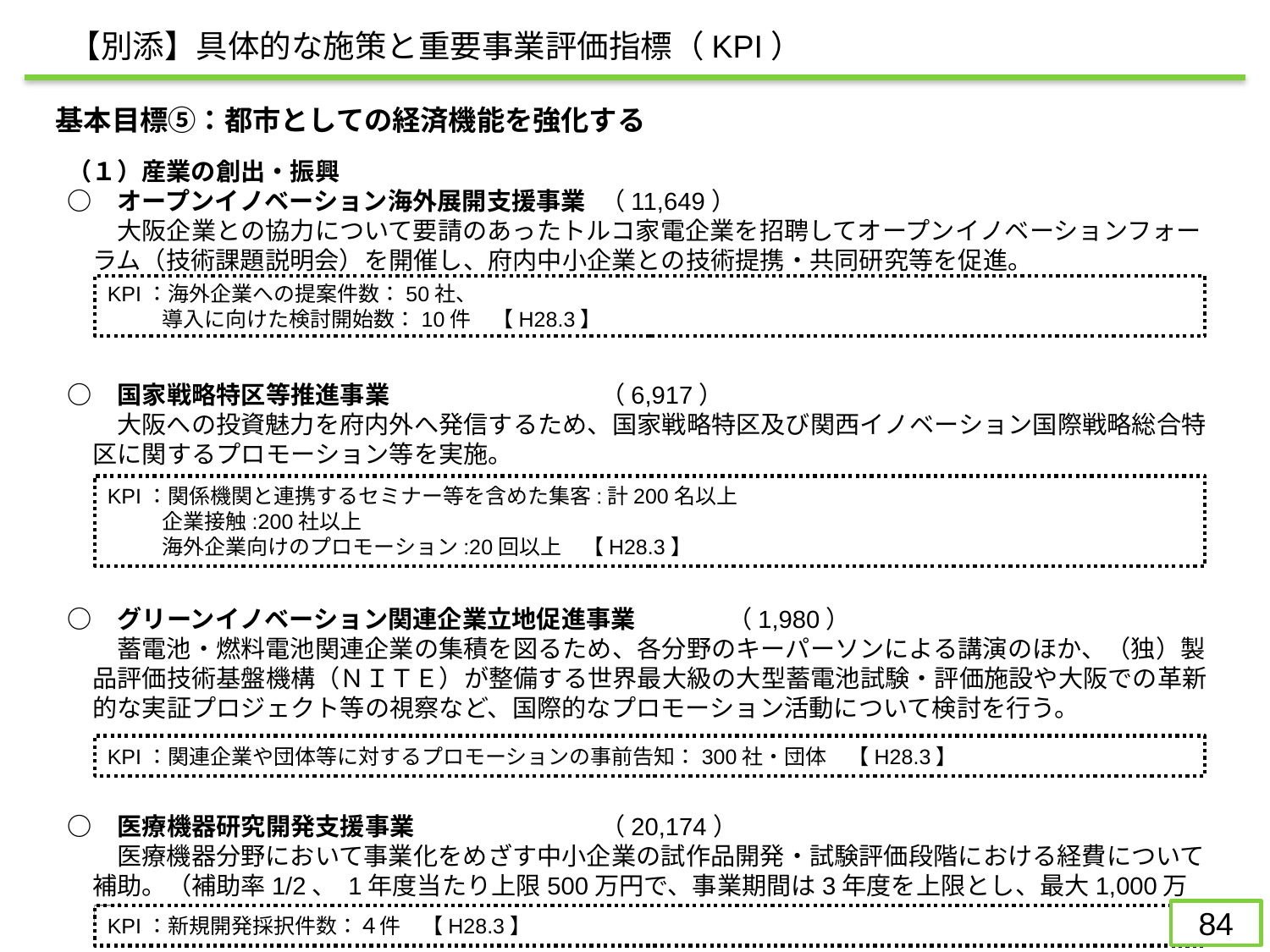

【別添】具体的な施策と重要事業評価指標（KPI）
　基本目標⑤：都市としての経済機能を強化する
（１）産業の創出・振興
○	　オープンイノベーション海外展開支援事業	（11,649）
　　大阪企業との協力について要請のあったトルコ家電企業を招聘してオープンイノベーションフォーラム（技術課題説明会）を開催し、府内中小企業との技術提携・共同研究等を促進。

○	　国家戦略特区等推進事業		（6,917）
　　大阪への投資魅力を府内外へ発信するため、国家戦略特区及び関西イノベーション国際戦略総合特区に関するプロモーション等を実施。

○	　グリーンイノベーション関連企業立地促進事業	（1,980）
　　蓄電池・燃料電池関連企業の集積を図るため、各分野のキーパーソンによる講演のほか、（独）製品評価技術基盤機構（ＮＩＴＥ）が整備する世界最大級の大型蓄電池試験・評価施設や大阪での革新的な実証プロジェクト等の視察など、国際的なプロモーション活動について検討を行う。

○	　医療機器研究開発支援事業		（20,174）
　　医療機器分野において事業化をめざす中小企業の試作品開発・試験評価段階における経費について補助。（補助率1/2、 1年度当たり上限500万円で、事業期間は3年度を上限とし、最大1,000万円）

KPI：海外企業への提案件数：50社、
導入に向けた検討開始数：10件　【H28.3】
KPI：関係機関と連携するセミナー等を含めた集客:計200名以上
企業接触:200社以上
海外企業向けのプロモーション:20回以上　【H28.3】
KPI：関連企業や団体等に対するプロモーションの事前告知：300社・団体　【H28.3】
84
KPI：新規開発採択件数：４件　【H28.3】